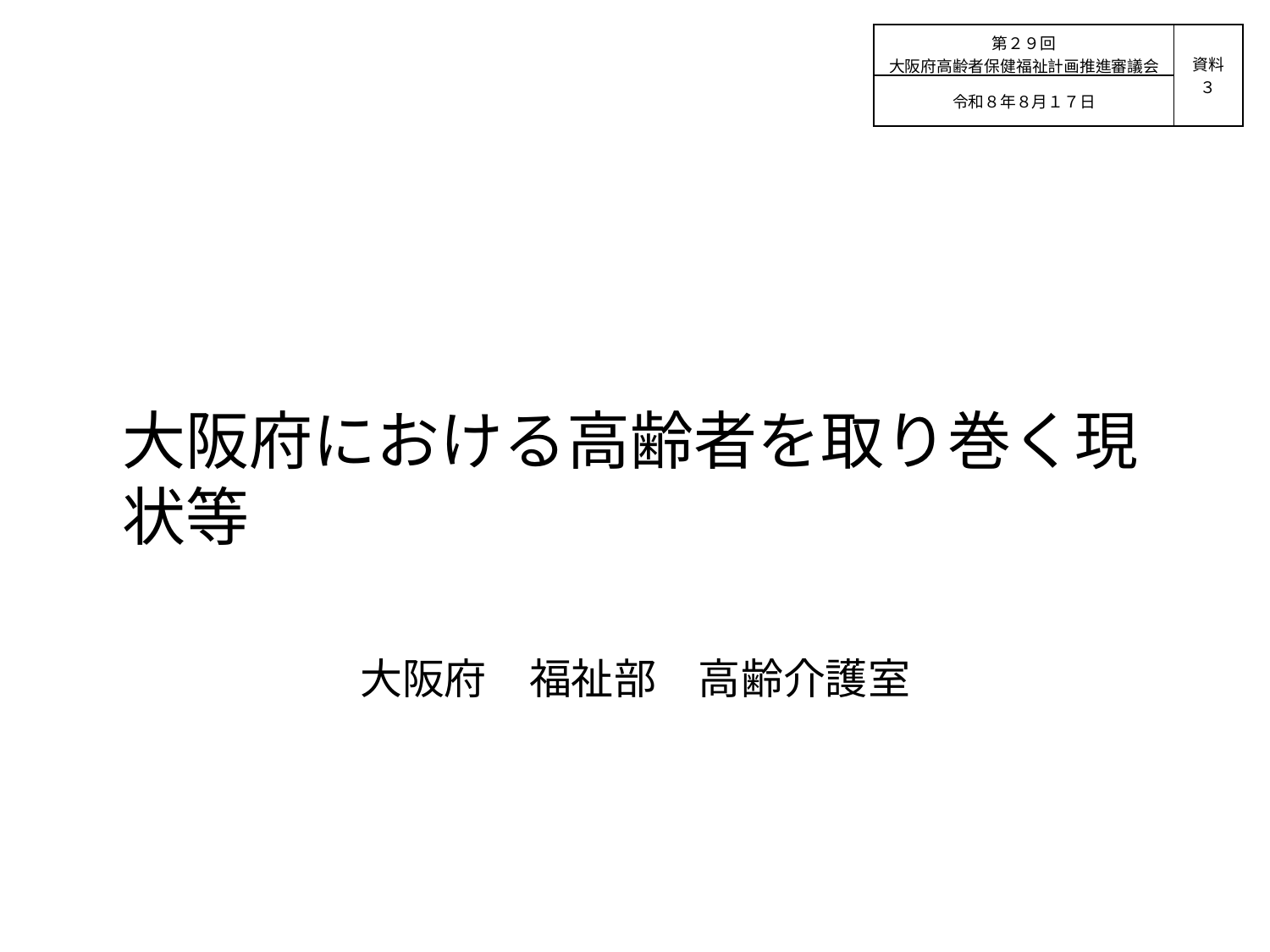

| 第２９回 大阪府高齢者保健福祉計画推進審議会 | 資料 ３ |
| --- | --- |
| 令和８年８月１７日 |  |
大阪府における高齢者を取り巻く現状等
大阪府　福祉部　高齢介護室